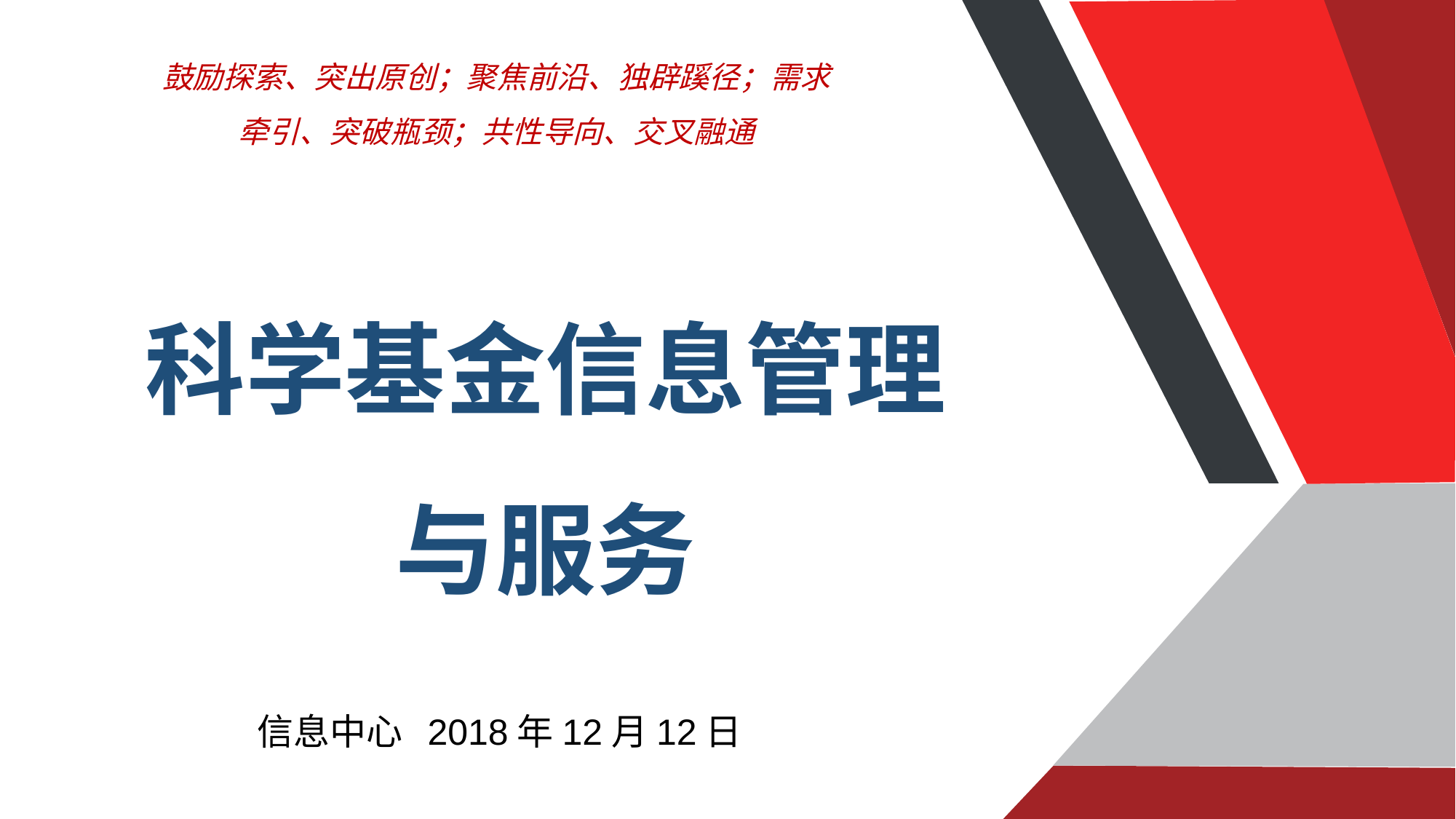

鼓励探索、突出原创；聚焦前沿、独辟蹊径；需求牵引、突破瓶颈；共性导向、交叉融通
科学基金信息管理
与服务

信息中心  2018年12月12日